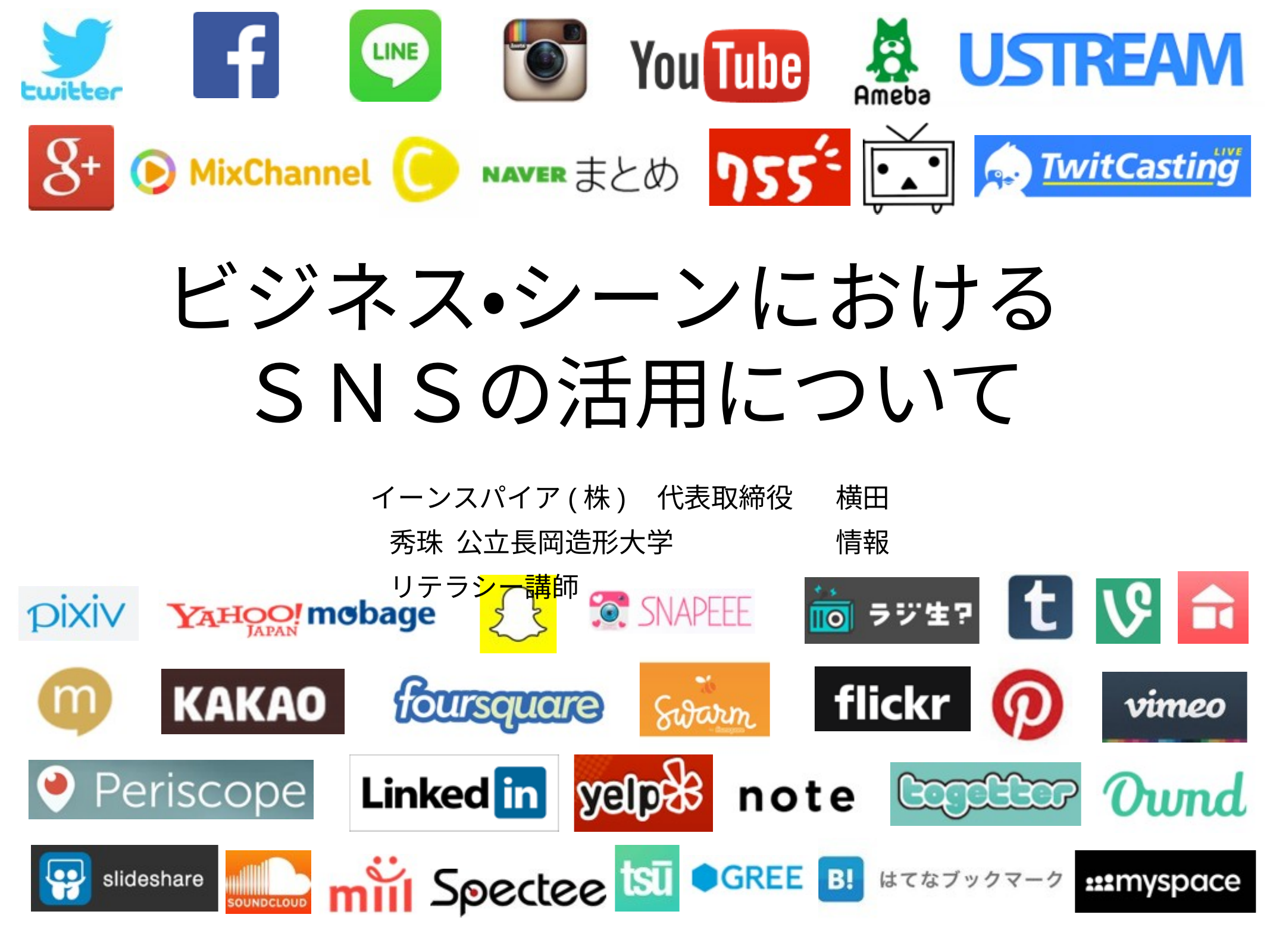

# ビジネス・シーンにおける  ＳＮＳの活用について
イーンスパイア(株)	代表取締役	横田秀珠  公立長岡造形大学		情報リテラシー講師